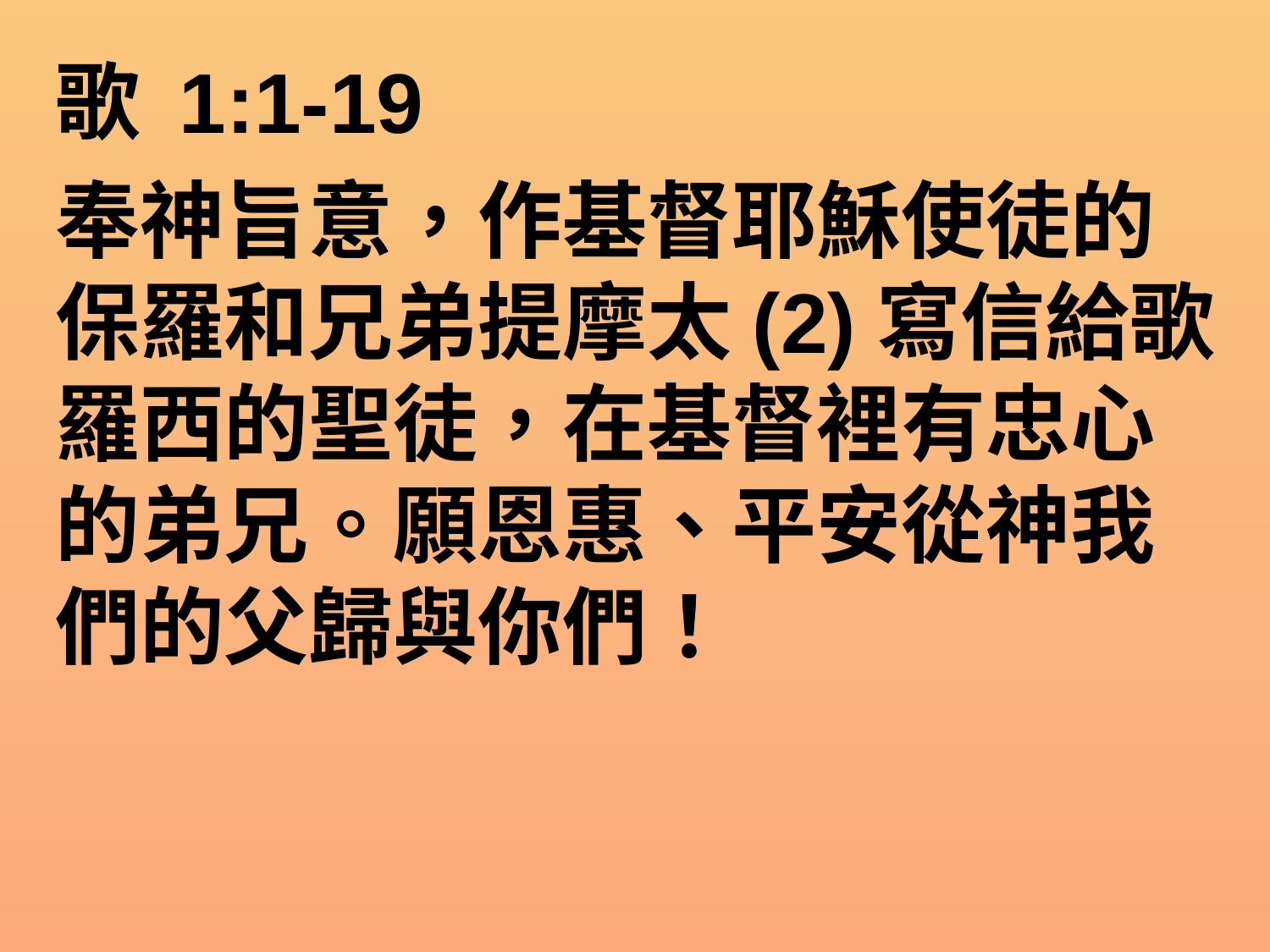

歌 1:1-19
奉神旨意，作基督耶穌使徒的保羅和兄弟提摩太(2)寫信給歌羅西的聖徒，在基督裡有忠心的弟兄。願恩惠、平安從神我們的父歸與你們！